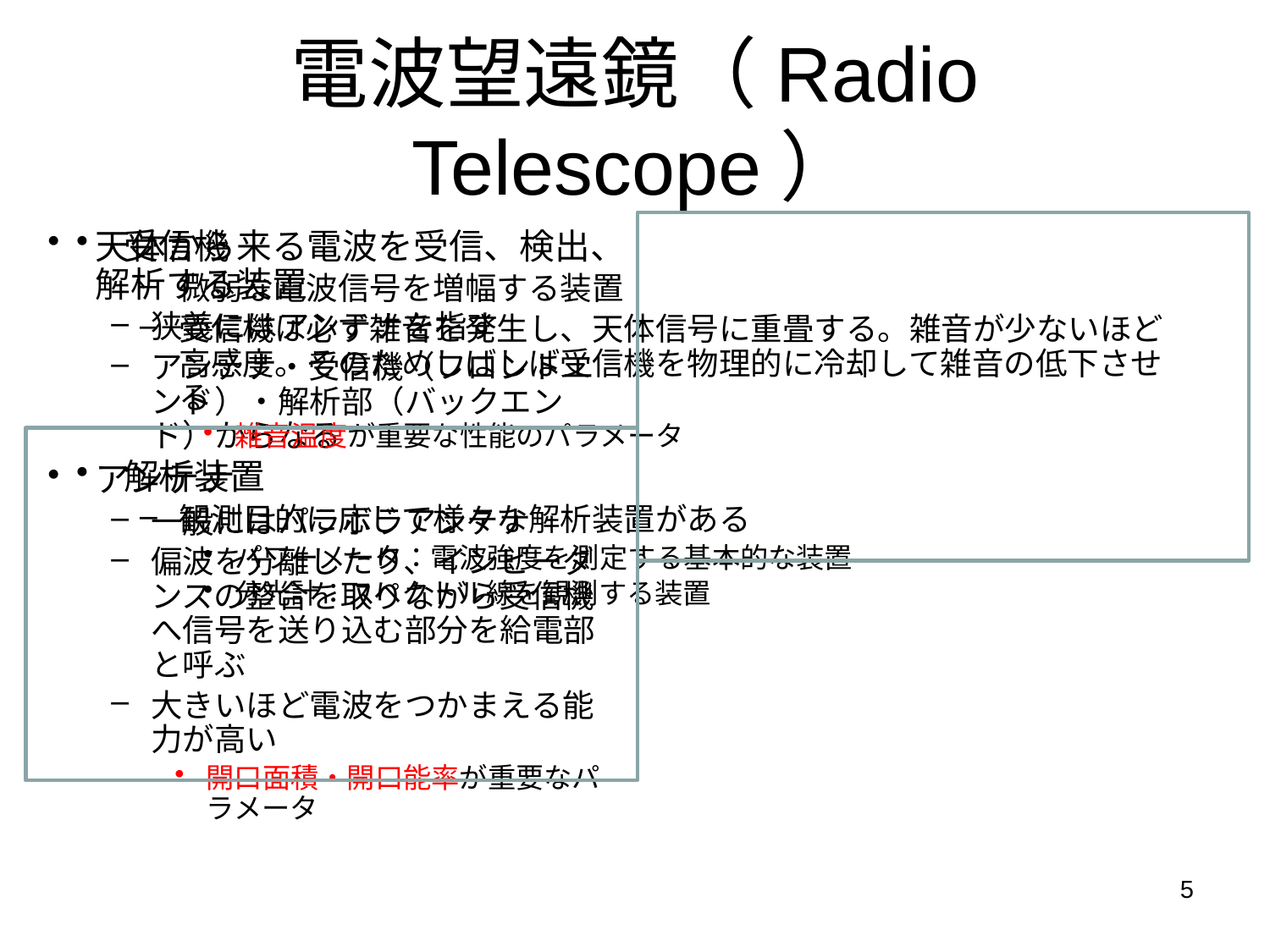

# 電波望遠鏡（Radio Telescope）

天体から来る電波を受信、検出、解析する装置
狭義にはアンテナを指す
アンテナ・受信機（フロントエンド）・解析部（バックエンド）からなる
アンテナ
一般にはパラボラアンテナ
偏波を分離したり、インピーダンスの整合を取りながら受信機へ信号を送り込む部分を給電部と呼ぶ
大きいほど電波をつかまえる能力が高い
開口面積・開口能率が重要なパラメータ
受信機
微弱な電波信号を増幅する装置
受信機は必ず雑音を発生し、天体信号に重畳する。雑音が少ないほど高感度。そのためしばしば受信機を物理的に冷却して雑音の低下させる
雑音温度が重要な性能のパラメータ
解析装置
観測目的に応じて様々な解析装置がある
パワーメータ：電波強度を測定する基本的な装置
分光計：スペクトル線を観測する装置

5